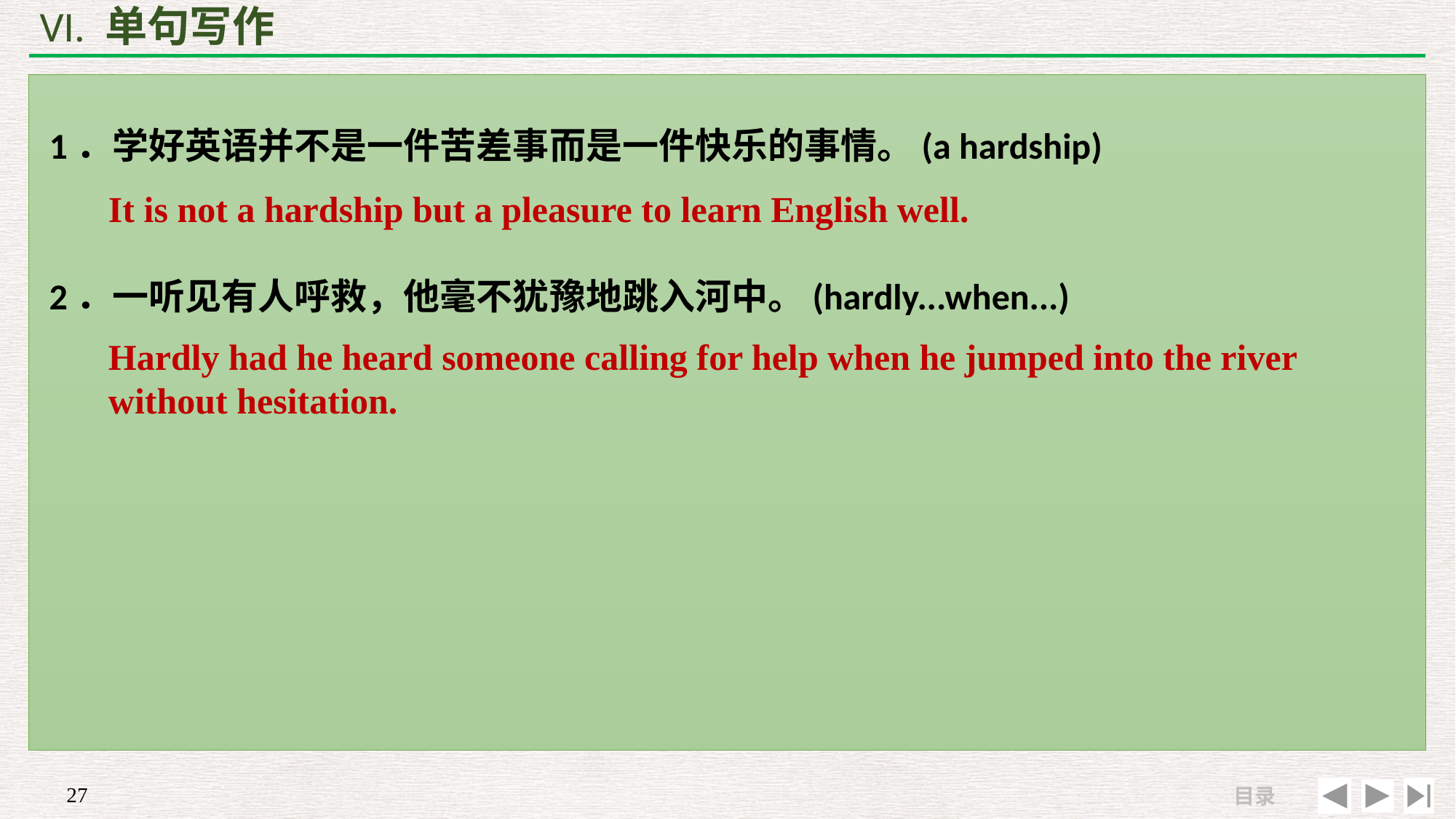

# VI. 单句写作

1．学好英语并不是一件苦差事而是一件快乐的事情。(a hardship)

2．一听见有人呼救，他毫不犹豫地跳入河中。(hardly...when...)
It is not a hardship but a pleasure to learn English well.
Hardly had he heard someone calling for help when he jumped into the river without hesitation.